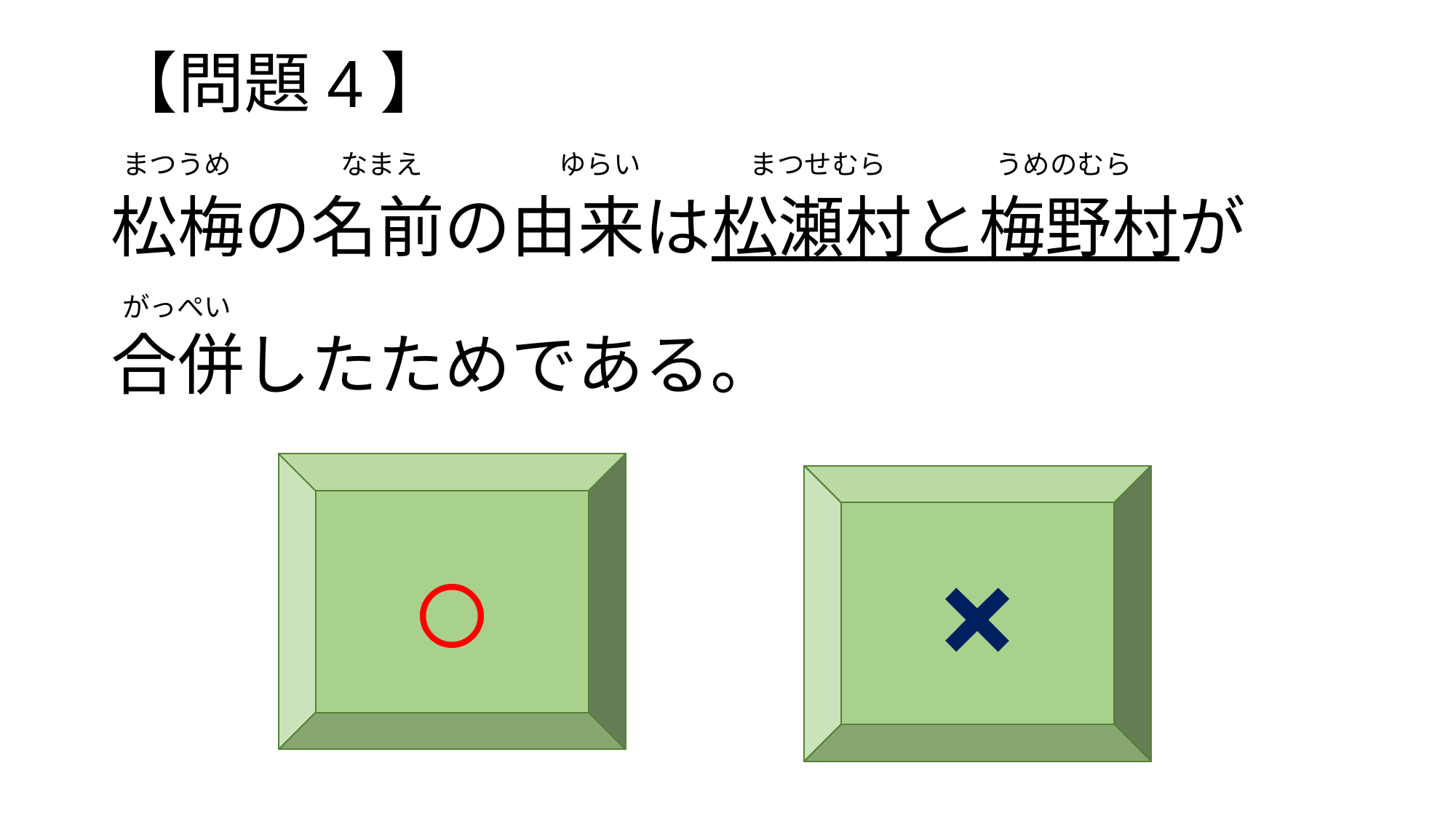

# 【問題4】 松梅の名前の由来は松瀬村と梅野村が 合併したためである。
　まつうめ　　　　なまえ　　　　　ゆらい　　　　まつせむら　　　　うめのむら
　がっぺい
○
×